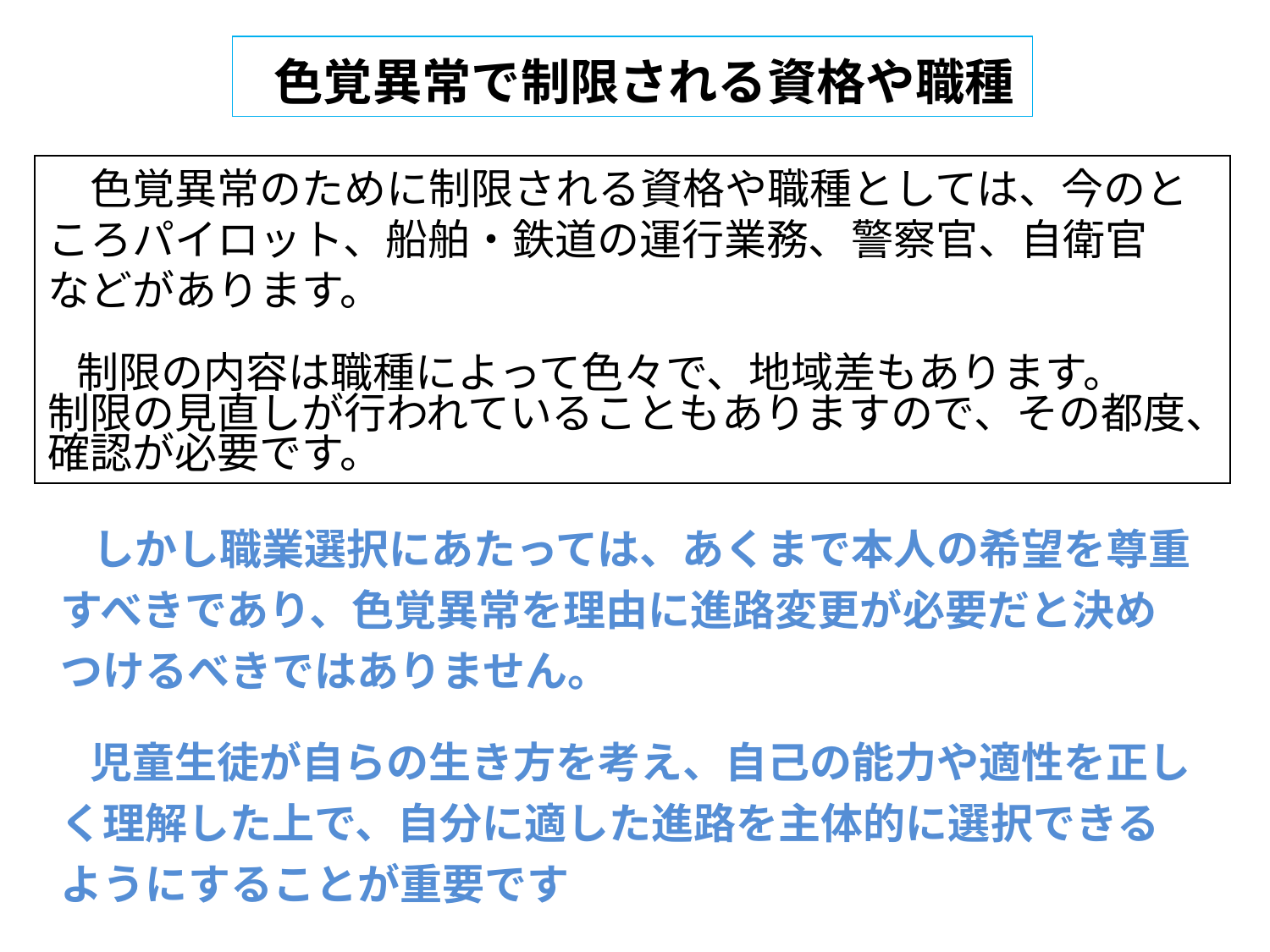

色覚異常で制限される資格や職種
　色覚異常のために制限される資格や職種としては、今のところパイロット、船舶・鉄道の運行業務、警察官、自衛官　などがあります。

  制限の内容は職種によって色々で、地域差もあります。
制限の見直しが行われていることもありますので、その都度、確認が必要です。
　しかし職業選択にあたっては、あくまで本人の希望を尊重すべきであり、色覚異常を理由に進路変更が必要だと決めつけるべきではありません。

  児童生徒が自らの生き方を考え、自己の能力や適性を正しく理解した上で、自分に適した進路を主体的に選択できるようにすることが重要です